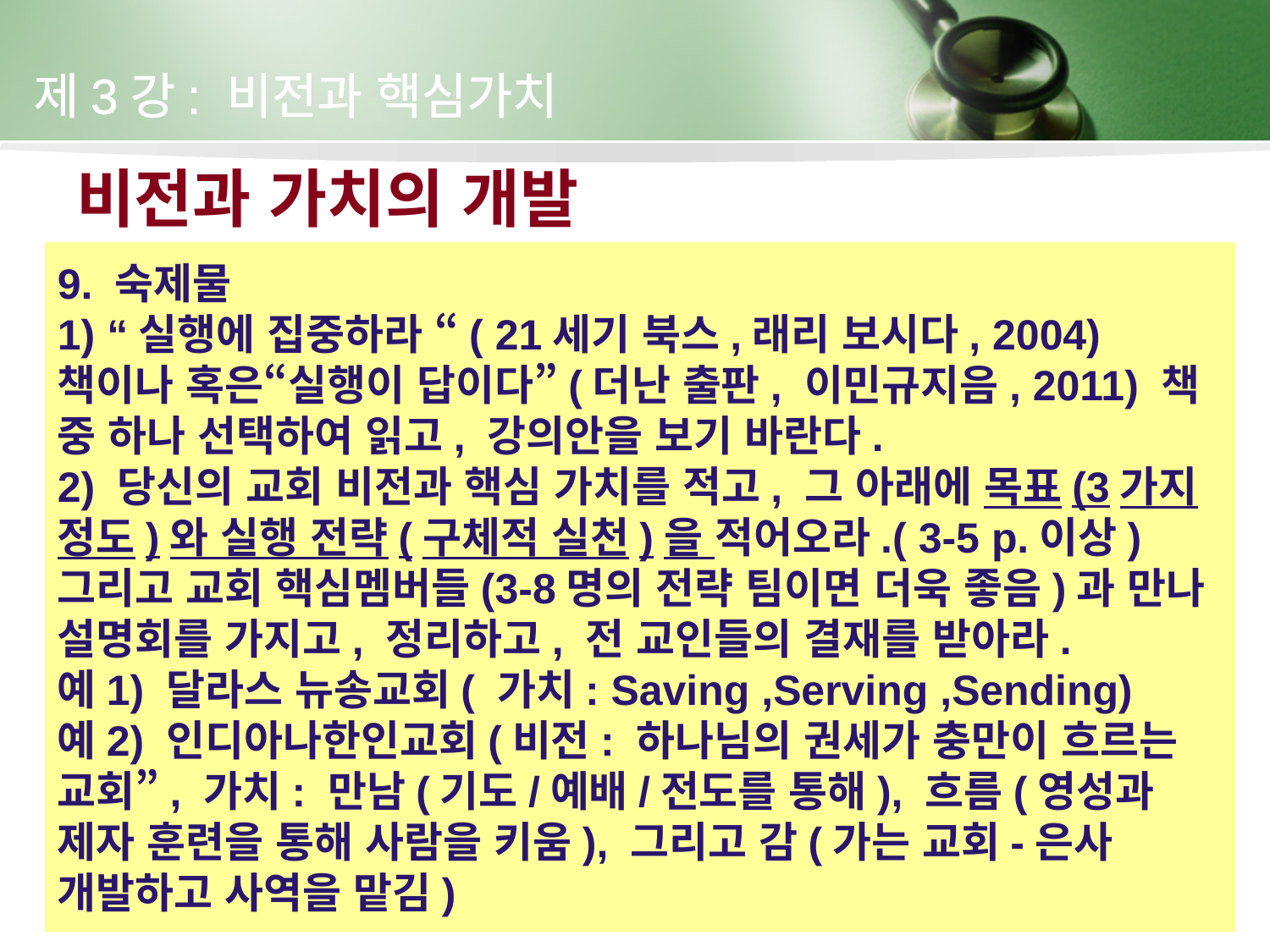

제3강: 비전과 핵심가치
# 비전과 가치의 개발

9. 숙제물
1) “실행에 집중하라 “( 21세기 북스,래리 보시다, 2004) 책이나 혹은“실행이 답이다”(더난 출판, 이민규지음, 2011) 책 중 하나 선택하여 읽고, 강의안을 보기 바란다.
2) 당신의 교회 비전과 핵심 가치를 적고, 그 아래에 목표(3가지 정도)와 실행 전략(구체적 실천)을 적어오라.( 3-5 p.이상) 그리고 교회 핵심멤버들(3-8명의 전략 팀이면 더욱 좋음)과 만나 설명회를 가지고, 정리하고, 전 교인들의 결재를 받아라.
예1) 달라스 뉴송교회( 가치: Saving ,Serving ,Sending)
예2) 인디아나한인교회(비전: 하나님의 권세가 충만이 흐르는 교회”, 가치: 만남(기도/예배/전도를 통해), 흐름(영성과 제자 훈련을 통해 사람을 키움), 그리고 감(가는 교회-은사 개발하고 사역을 맡김)